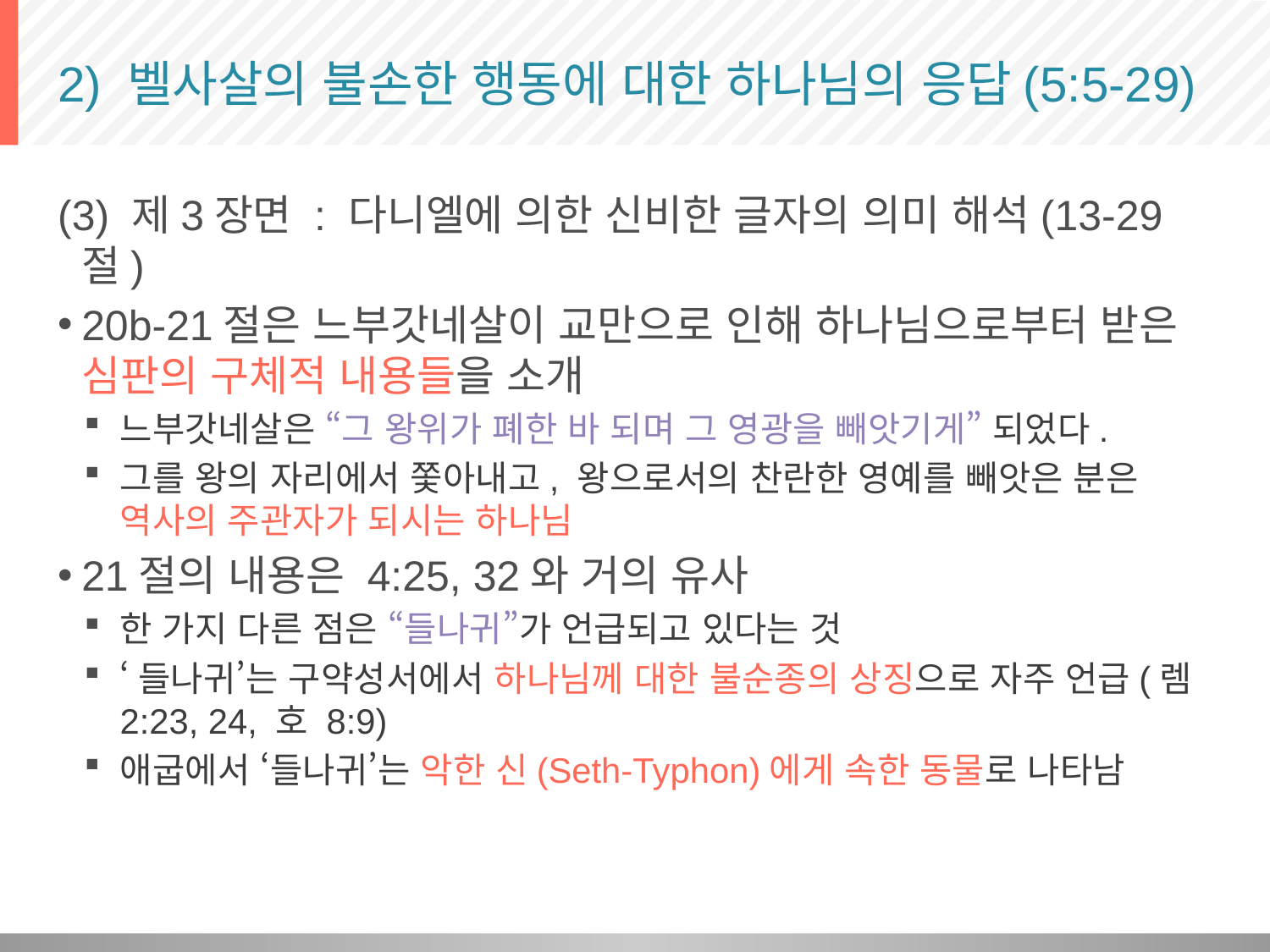

# 2) 벨사살의 불손한 행동에 대한 하나님의 응답(5:5-29)
(3) 제3장면 : 다니엘에 의한 신비한 글자의 의미 해석(13-29절)
20b-21절은 느부갓네살이 교만으로 인해 하나님으로부터 받은 심판의 구체적 내용들을 소개
느부갓네살은 “그 왕위가 폐한 바 되며 그 영광을 빼앗기게” 되었다.
그를 왕의 자리에서 쫓아내고, 왕으로서의 찬란한 영예를 빼앗은 분은 역사의 주관자가 되시는 하나님
21절의 내용은 4:25, 32와 거의 유사
한 가지 다른 점은 “들나귀”가 언급되고 있다는 것
‘들나귀’는 구약성서에서 하나님께 대한 불순종의 상징으로 자주 언급(렘 2:23, 24, 호 8:9)
애굽에서 ‘들나귀’는 악한 신(Seth-Typhon)에게 속한 동물로 나타남